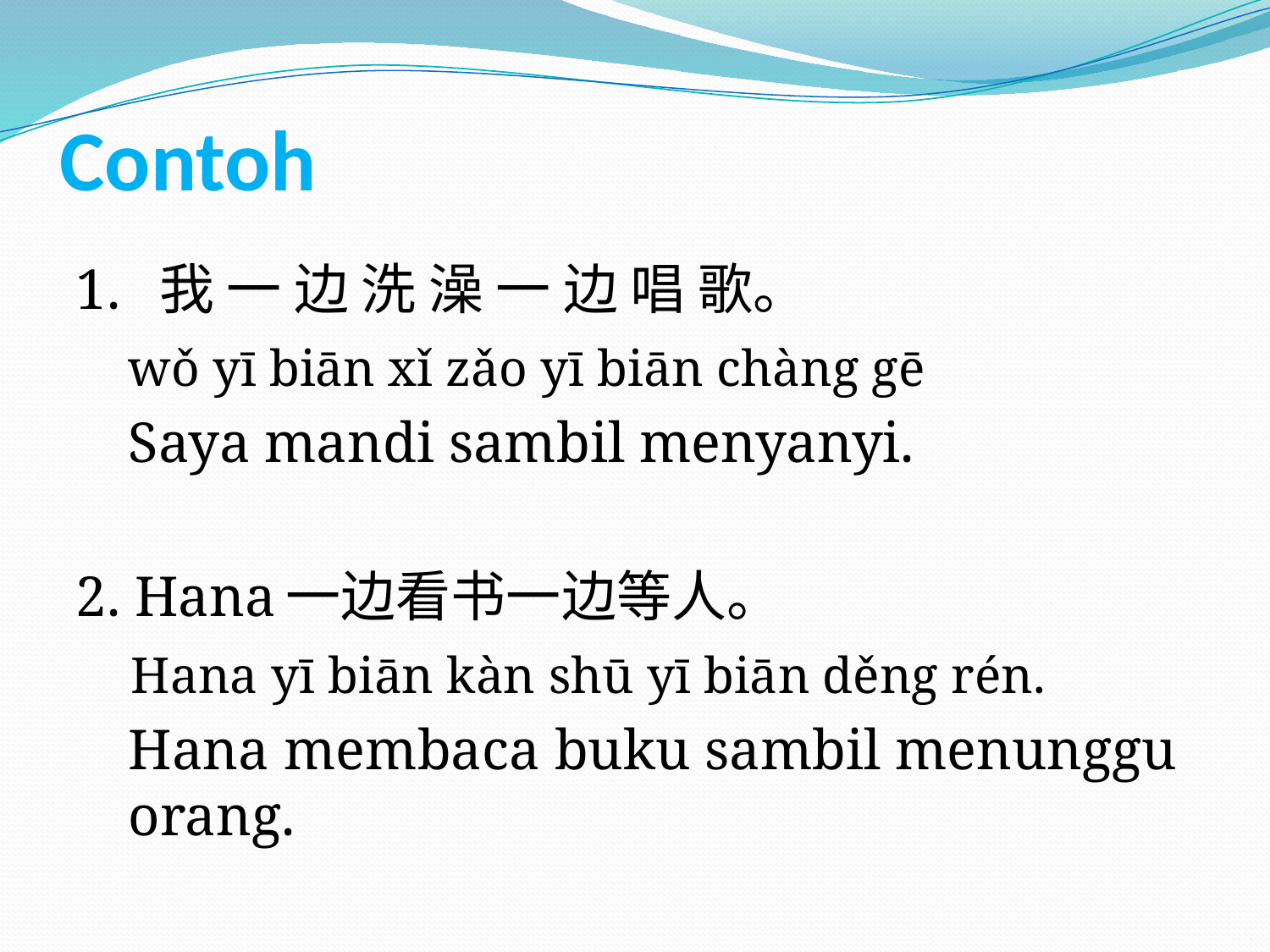

# Contoh
1.  我 一 边 洗 澡 一 边 唱 歌。
wǒ yī biān xǐ zǎo yī biān chàng gē
Saya mandi sambil menyanyi.

2. Hana一边看书一边等人。
 Hana yī biān kàn shū yī biān děng rén.
Hana membaca buku sambil menunggu orang.